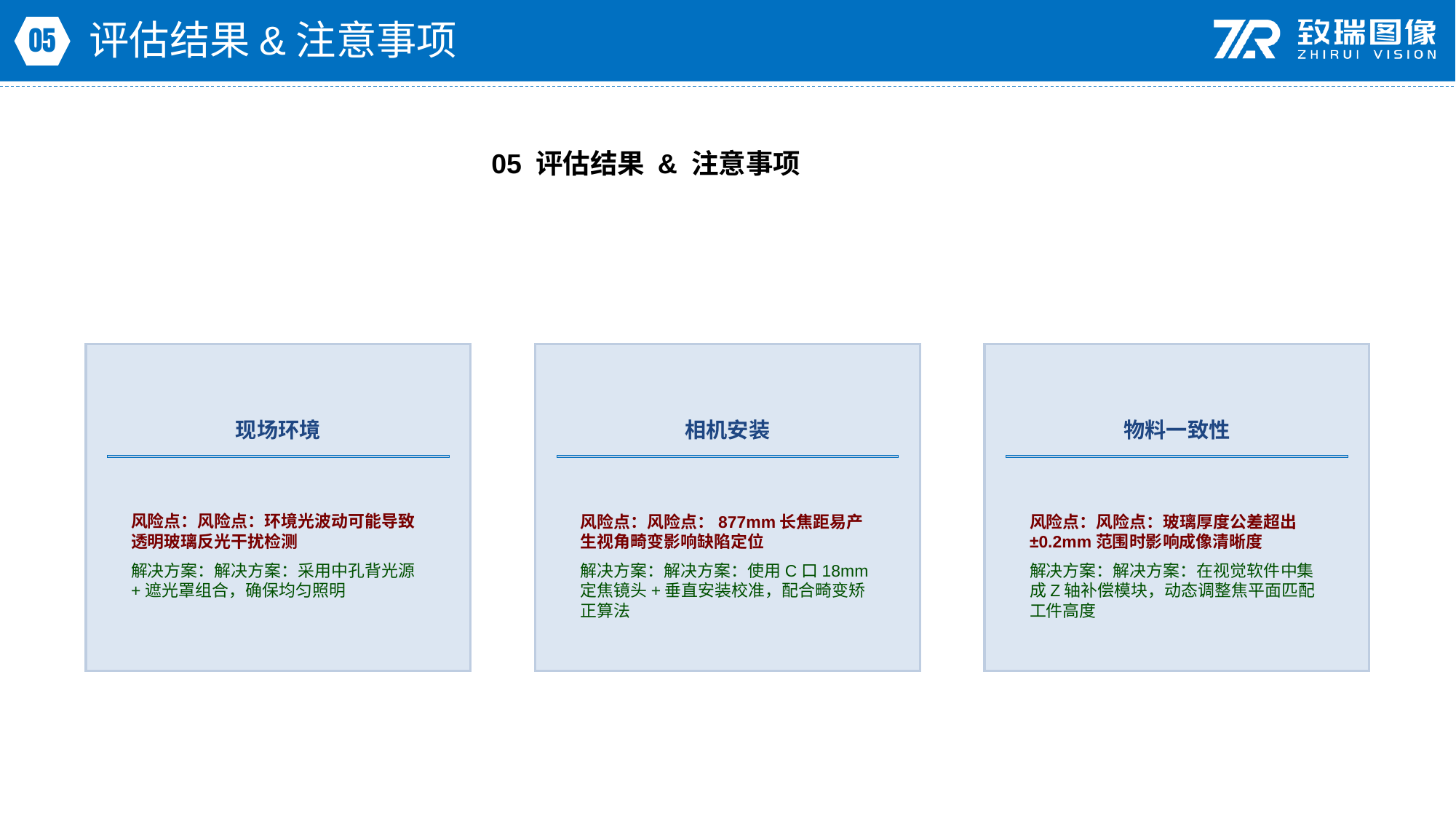

评估结果&注意事项
05

05 评估结果 & 注意事项

现场环境

相机安装

物料一致性

风险点：风险点：环境光波动可能导致透明玻璃反光干扰检测
解决方案：解决方案：采用中孔背光源+遮光罩组合，确保均匀照明

风险点：风险点：877mm长焦距易产生视角畸变影响缺陷定位
解决方案：解决方案：使用C口18mm定焦镜头+垂直安装校准，配合畸变矫正算法

风险点：风险点：玻璃厚度公差超出±0.2mm范围时影响成像清晰度
解决方案：解决方案：在视觉软件中集成Z轴补偿模块，动态调整焦平面匹配工件高度